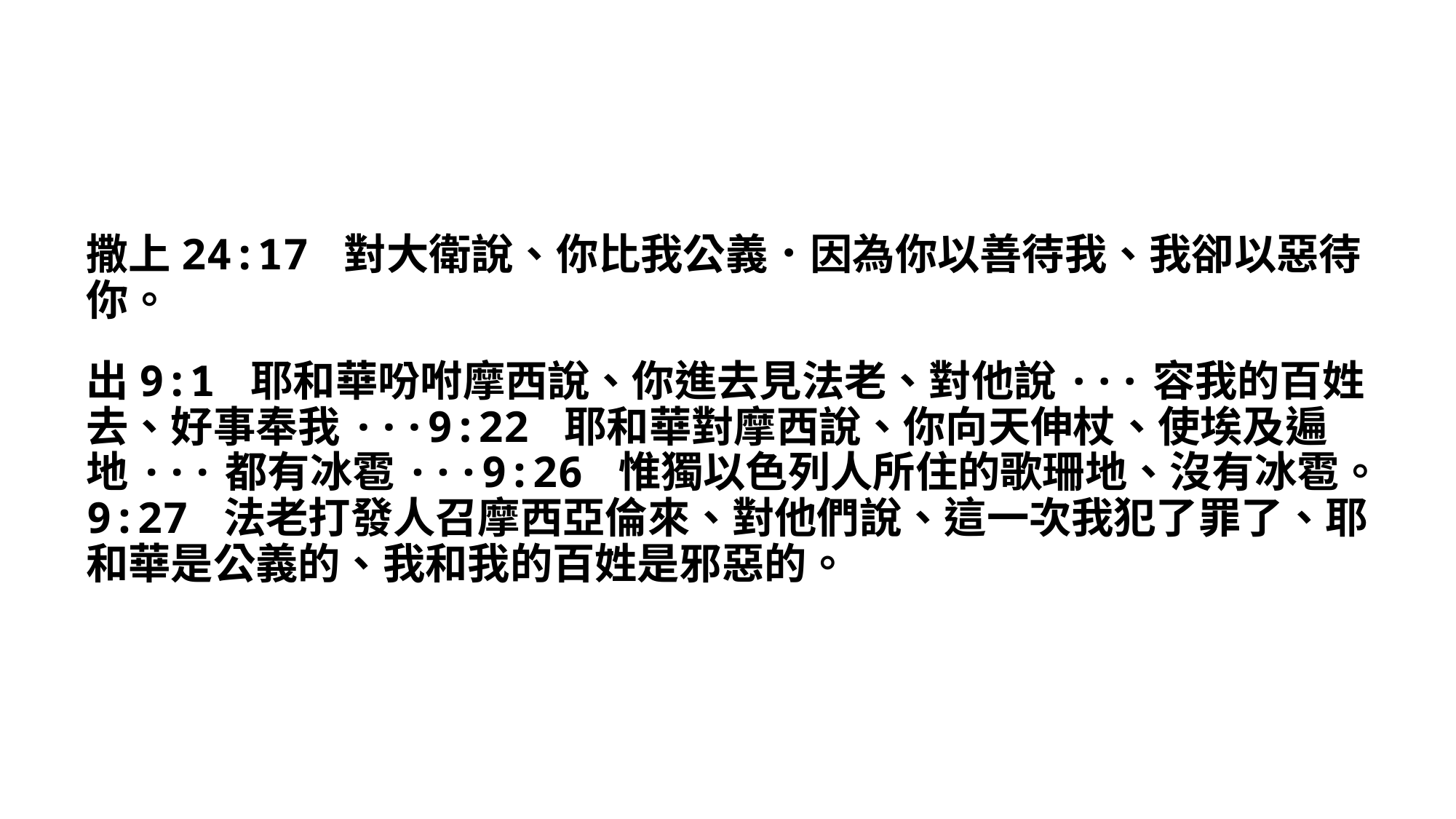

撒上24:17 對大衛說、你比我公義．因為你以善待我、我卻以惡待你。

出9:1 耶和華吩咐摩西說、你進去見法老、對他說···容我的百姓去、好事奉我···9:22 耶和華對摩西說、你向天伸杖、使埃及遍地···都有冰雹···9:26 惟獨以色列人所住的歌珊地、沒有冰雹。9:27 法老打發人召摩西亞倫來、對他們說、這一次我犯了罪了、耶和華是公義的、我和我的百姓是邪惡的。